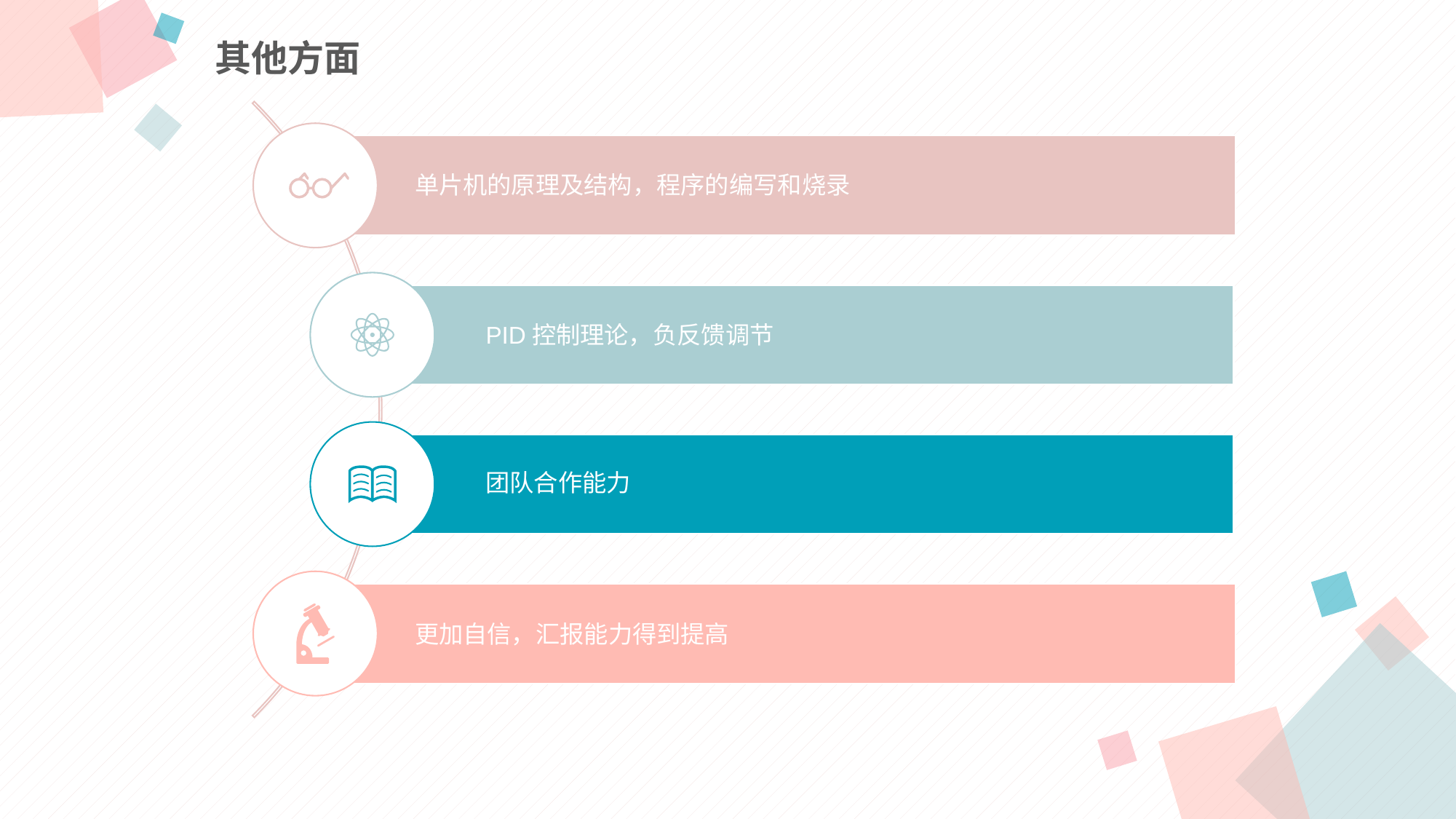

其他方面

单片机的原理及结构，程序的编写和烧录

PID控制理论，负反馈调节

团队合作能力

更加自信，汇报能力得到提高